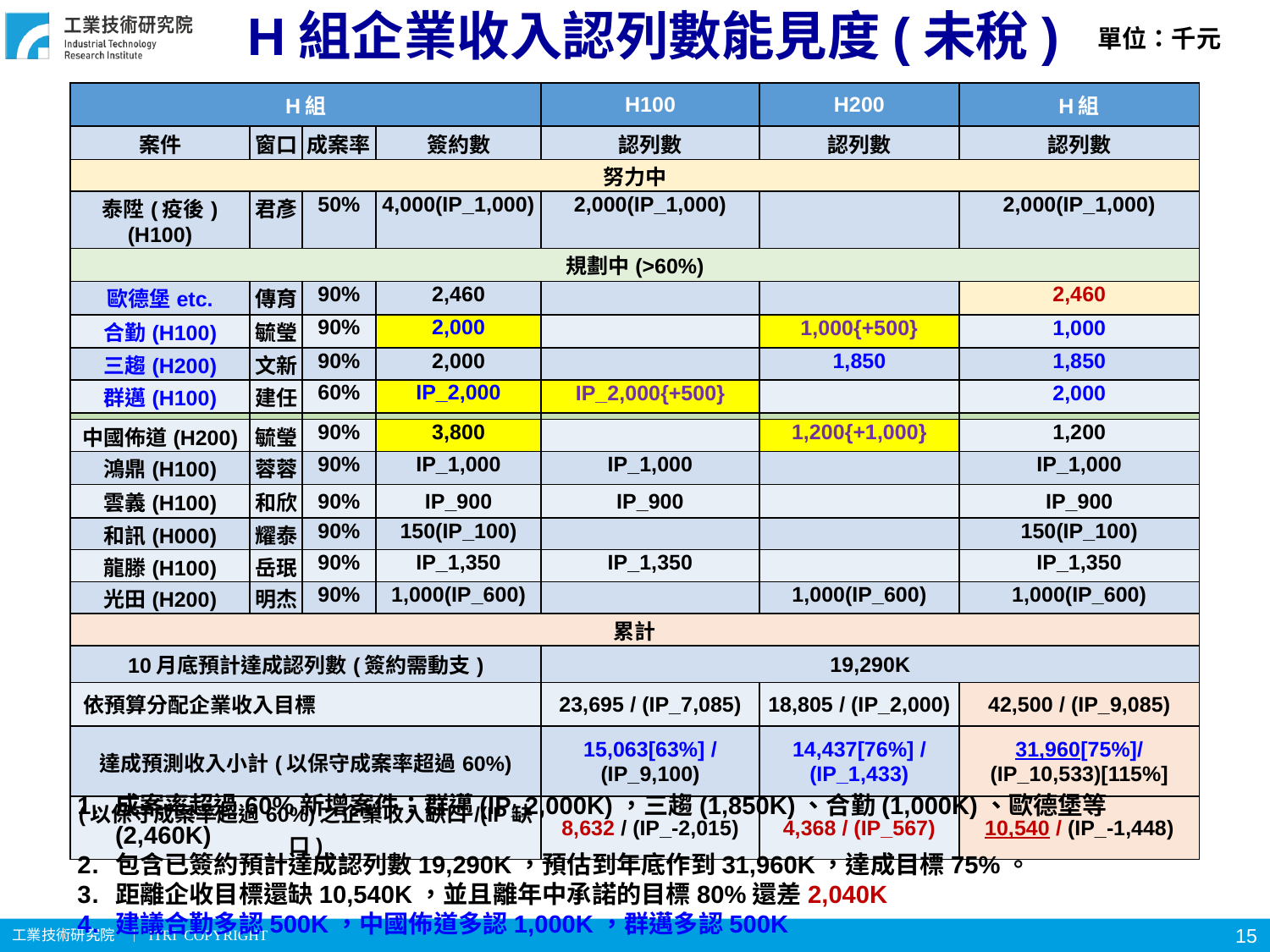

H組企業收入認列數能見度(未稅)
單位：千元
| H組 |  |  |  | H100 | H200 | H組 |
| --- | --- | --- | --- | --- | --- | --- |
| 案件 | 窗口 | 成案率 | 簽約數 | 認列數 | 認列數 | 認列數 |
| 努力中 |  |  |  |  |  |  |
| 泰陞(疫後)(H100) | 君彥 | 50% | 4,000(IP\_1,000) | 2,000(IP\_1,000) |  | 2,000(IP\_1,000) |
| 規劃中(>60%) |  |  |  |  |  |  |
| 歐德堡etc. | 傳育 | 90% | 2,460 |  |  | 2,460 |
| 合勤(H100) | 毓瑩 | 90% | 2,000 |  | 1,000{+500} | 1,000 |
| 三趨(H200) | 文新 | 90% | 2,000 |  | 1,850 | 1,850 |
| 群邁(H100) | 建任 | 60% | IP\_2,000 | IP\_2,000{+500} |  | 2,000 |
|  |  |  |  |  |  |  |
| 中國佈道(H200) | 毓瑩 | 90% | 3,800 |  | 1,200{+1,000} | 1,200 |
| 鴻鼎(H100) | 蓉蓉 | 90% | IP\_1,000 | IP\_1,000 |  | IP\_1,000 |
| 雲義(H100) | 和欣 | 90% | IP\_900 | IP\_900 |  | IP\_900 |
| 和訊(H000) | 耀泰 | 90% | 150(IP\_100) |  |  | 150(IP\_100) |
| 龍滕(H100) | 岳珉 | 90% | IP\_1,350 | IP\_1,350 |  | IP\_1,350 |
| 光田(H200) | 明杰 | 90% | 1,000(IP\_600) |  | 1,000(IP\_600) | 1,000(IP\_600) |
| 累計 |  |  |  |  |  |  |
| 10月底預計達成認列數(簽約需動支) |  |  |  | 19,290K |  |  |
| 依預算分配企業收入目標 |  |  |  | 23,695 / (IP\_7,085) | 18,805 / (IP\_2,000) | 42,500 / (IP\_9,085) |
| 達成預測收入小計(以保守成案率超過60%) |  |  |  | 15,063[63%] / (IP\_9,100) | 14,437[76%] / (IP\_1,433) | 31,960[75%]/ (IP\_10,533)[115%] |
| (以保守成案率超過60%)之企業收入缺口/(IP缺口) |  |  |  | 8,632 / (IP\_-2,015) | 4,368 / (IP\_567) | 10,540 / (IP\_-1,448) |
成案率超過60%新增案件：群邁(IP_2,000K)，三趨(1,850K)、合勤(1,000K)、歐德堡等(2,460K)
包含已簽約預計達成認列數19,290K，預估到年底作到31,960K，達成目標75%。
距離企收目標還缺10,540K，並且離年中承諾的目標80%還差2,040K
建議合勤多認500K，中國佈道多認1,000K，群邁多認500K